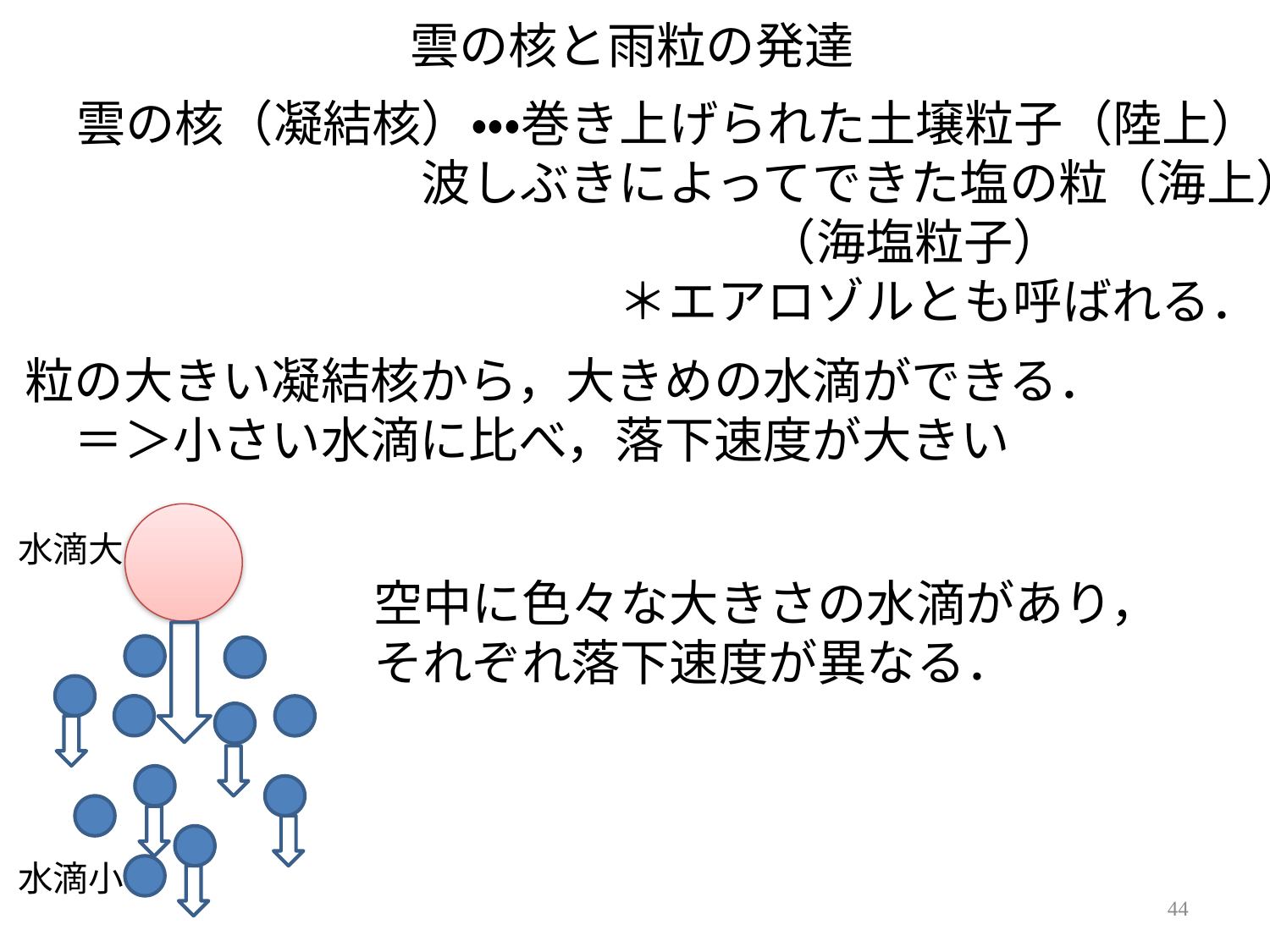

雲の核と雨粒の発達
雲の核（凝結核）・・・巻き上げられた土壌粒子（陸上）
　　　　　　　波しぶきによってできた塩の粒（海上）
　　　　　　　　　　　　　　（海塩粒子）
　　　　　　　　　　　＊エアロゾルとも呼ばれる．
粒の大きい凝結核から，大きめの水滴ができる．
　＝＞小さい水滴に比べ，落下速度が大きい

水滴大
空中に色々な大きさの水滴があり，
それぞれ落下速度が異なる．

水滴小

44